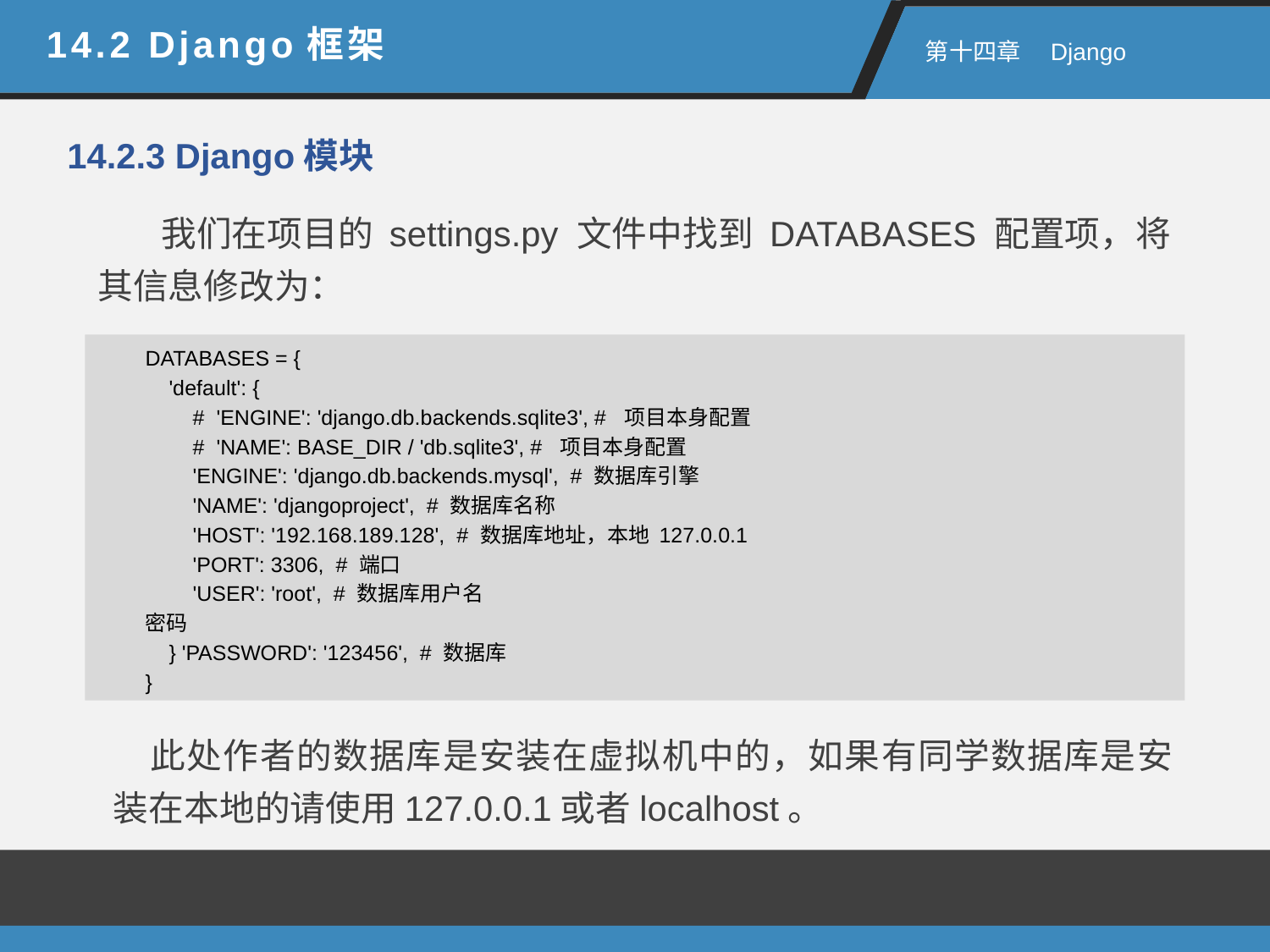

14.2 Django框架
  第十四章　Django
14.2.3 Django模块
我们在项目的 settings.py 文件中找到 DATABASES 配置项，将其信息修改为：
DATABASES = {
    'default': {
        #  'ENGINE': 'django.db.backends.sqlite3', #  项目本身配置
        #  'NAME': BASE_DIR / 'db.sqlite3', #  项目本身配置
        'ENGINE': 'django.db.backends.mysql',  # 数据库引擎
        'NAME': 'djangoproject',  # 数据库名称
        'HOST': '192.168.189.128',  # 数据库地址，本地 127.0.0.1
        'PORT': 3306,  # 端口
        'USER': 'root',  # 数据库用户名
密码
    } 'PASSWORD': '123456',  # 数据库
}
此处作者的数据库是安装在虚拟机中的，如果有同学数据库是安装在本地的请使用127.0.0.1或者localhost。